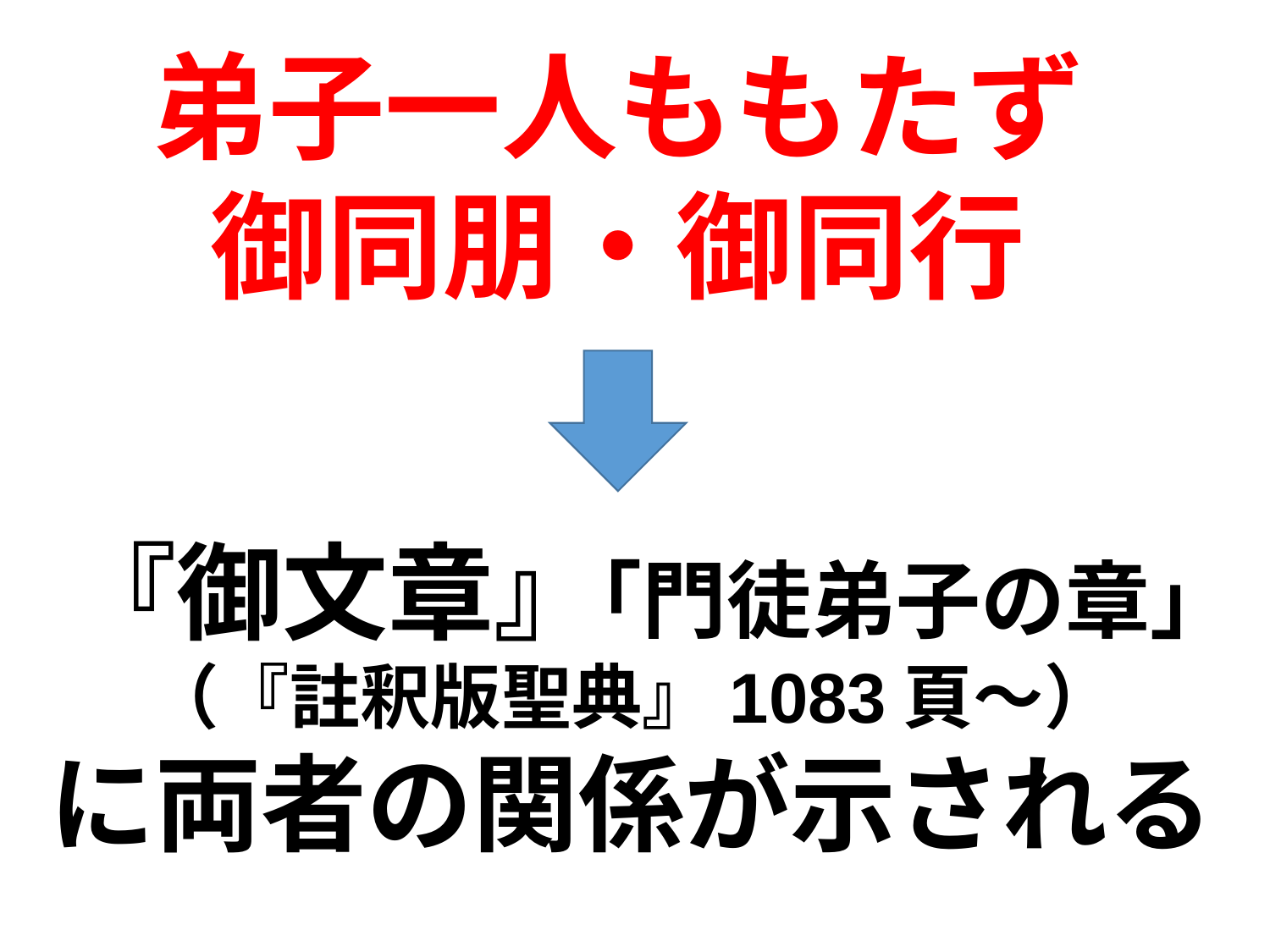

弟子一人ももたず
御同朋・御同行

『御文章』｢門徒弟子の章｣
（『註釈版聖典』1083頁～）
に両者の関係が示される